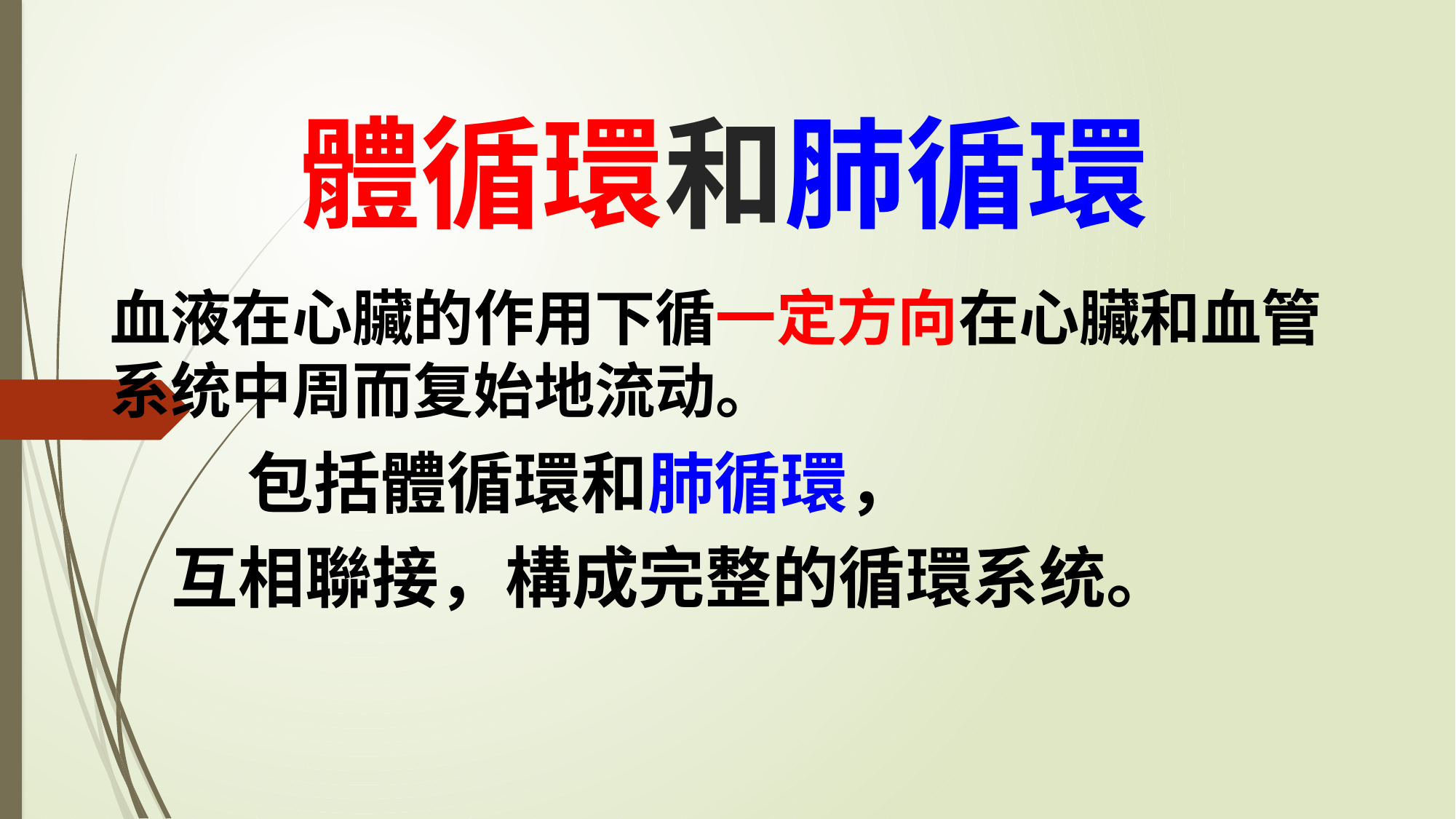

# 體循環和肺循環
血液在心臟的作用下循一定方向在心臟和血管系统中周而复始地流动。
        包括體循環和肺循環，
   互相聯接，構成完整的循環系统。